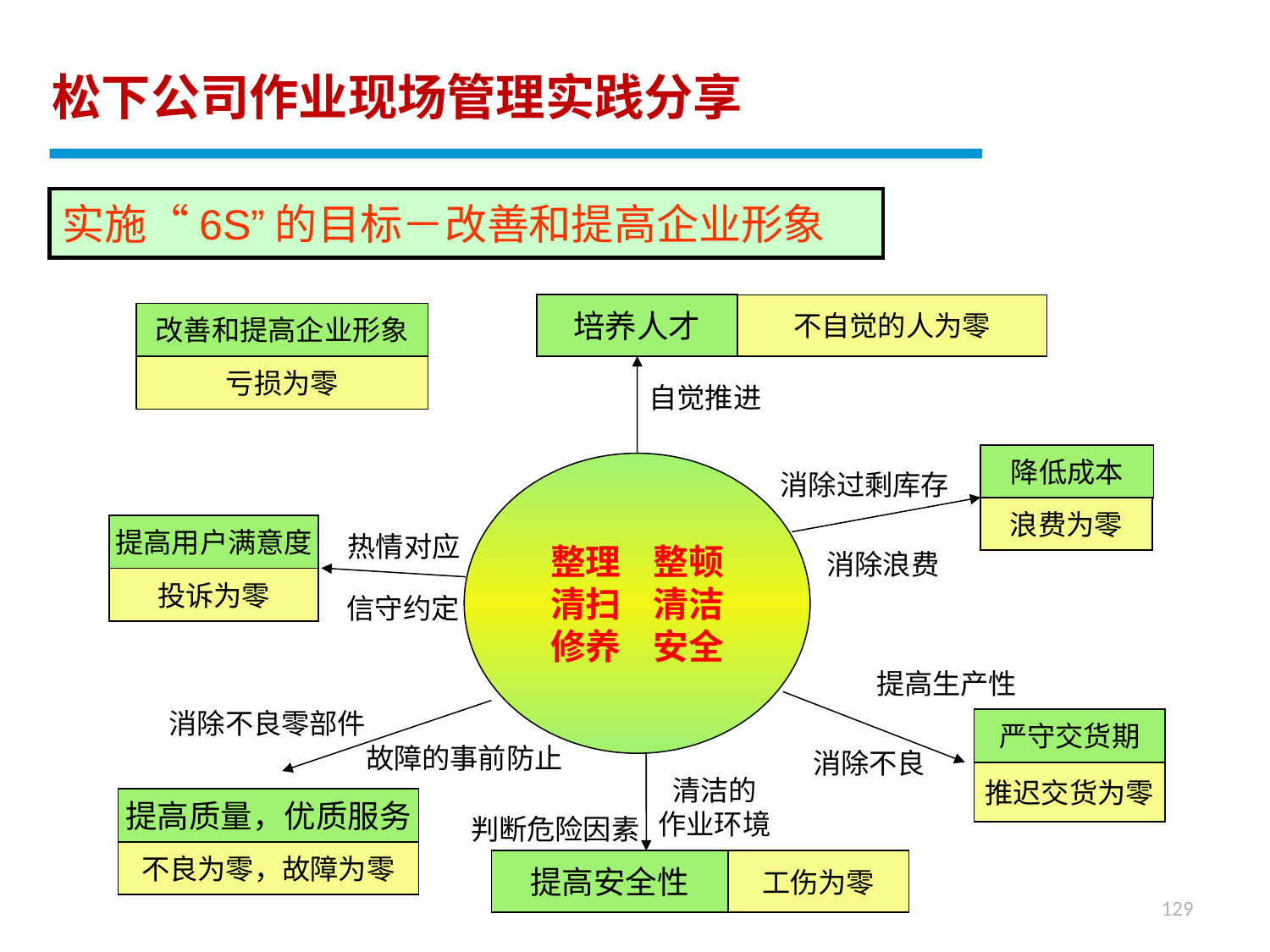

松下公司作业现场管理实践分享
实施“6S”的目标－改善和提高企业形象
培养人才
不自觉的人为零
改善和提高企业形象
亏损为零

自觉推进
降低成本
浪费为零
整理    整顿
清扫    清洁
修养    安全

清洁的
作业环境
判断危险因素
提高安全性
工伤为零
消除过剩库存

提高用户满意度
投诉为零
热情对应
消除浪费

信守约定
提高生产性

消除不良零部件

故障的事前防止
提高质量，优质服务
不良为零，故障为零
严守交货期
推迟交货为零
消除不良
129